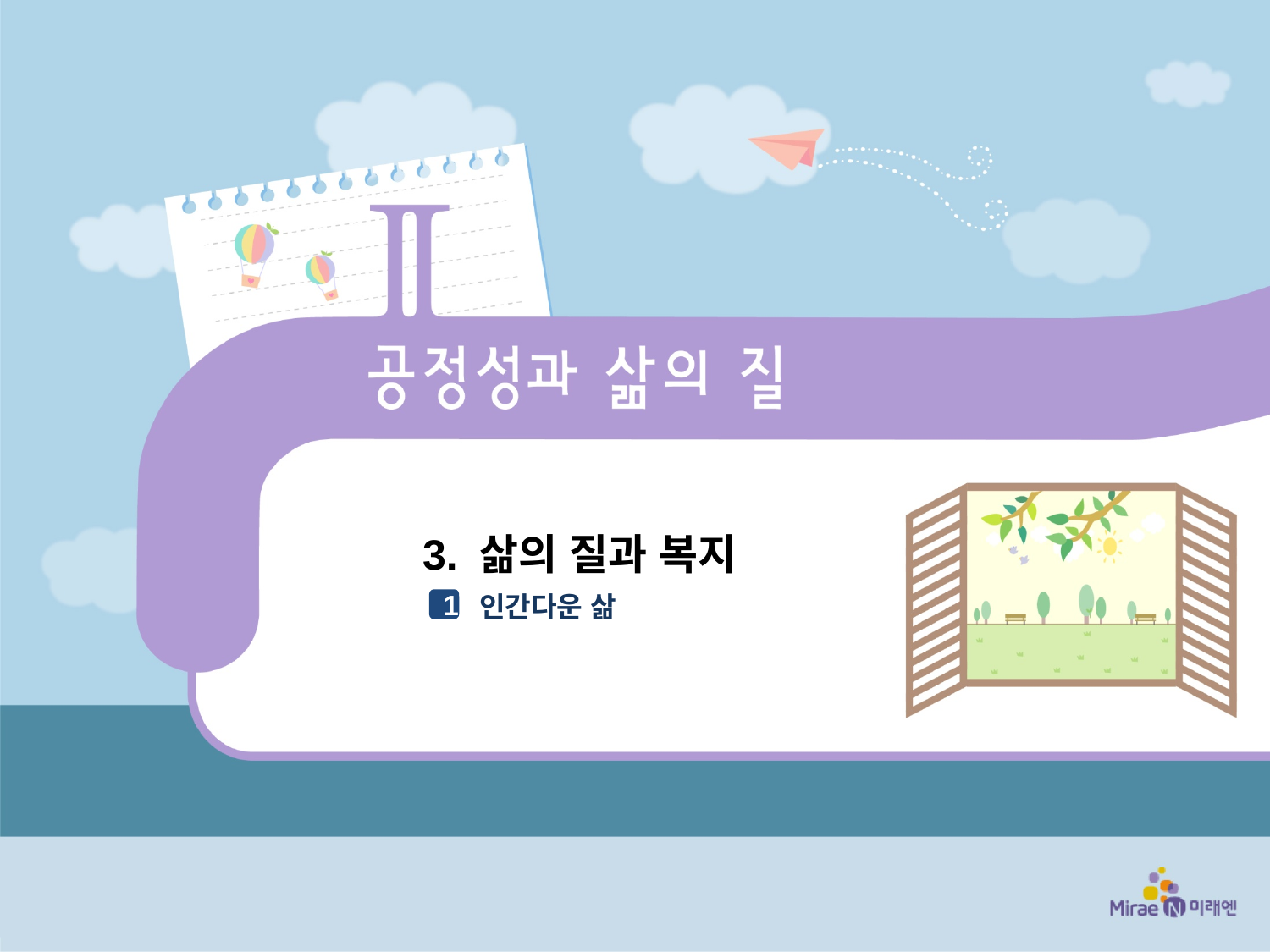

3. 삶의 질과 복지
인간다운 삶
1